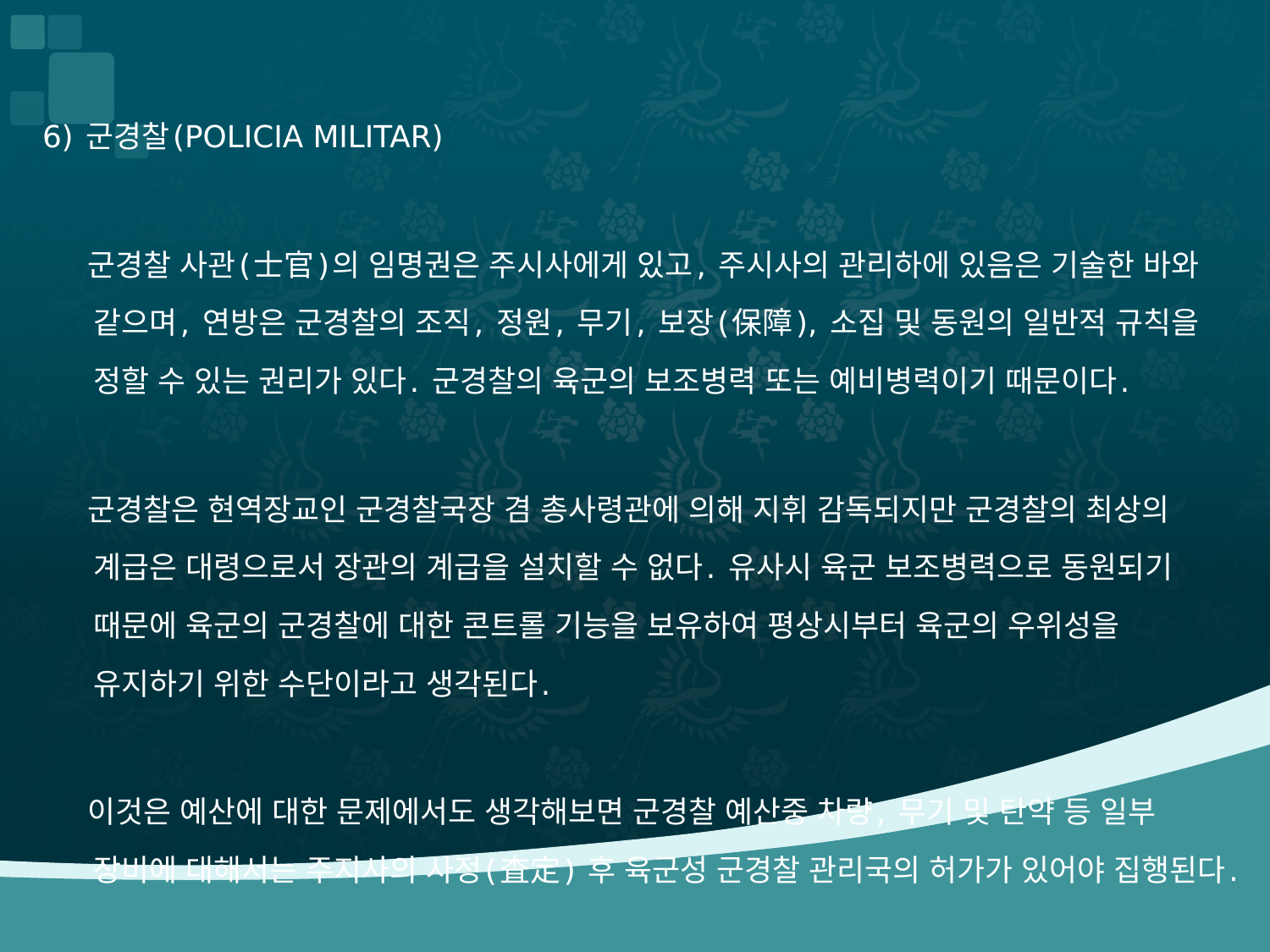

#
6) 군경찰(POLICIA MILITAR)

     군경찰 사관(士官)의 임명권은 주시사에게 있고, 주시사의 관리하에 있음은 기술한 바와 같으며, 연방은 군경찰의 조직, 정원, 무기, 보장(保障), 소집 및 동원의 일반적 규칙을 정할 수 있는 권리가 있다. 군경찰의 육군의 보조병력 또는 예비병력이기 때문이다.

     군경찰은 현역장교인 군경찰국장 겸 총사령관에 의해 지휘 감독되지만 군경찰의 최상의 계급은 대령으로서 장관의 계급을 설치할 수 없다. 유사시 육군 보조병력으로 동원되기 때문에 육군의 군경찰에 대한 콘트롤 기능을 보유하여 평상시부터 육군의 우위성을 유지하기 위한 수단이라고 생각된다.

     이것은 예산에 대한 문제에서도 생각해보면 군경찰 예산중 차량, 무기 및 탄약 등 일부 장비에 대해서는 주지사의 사정(査定) 후 육군성 군경찰 관리국의 허가가 있어야 집행된다.